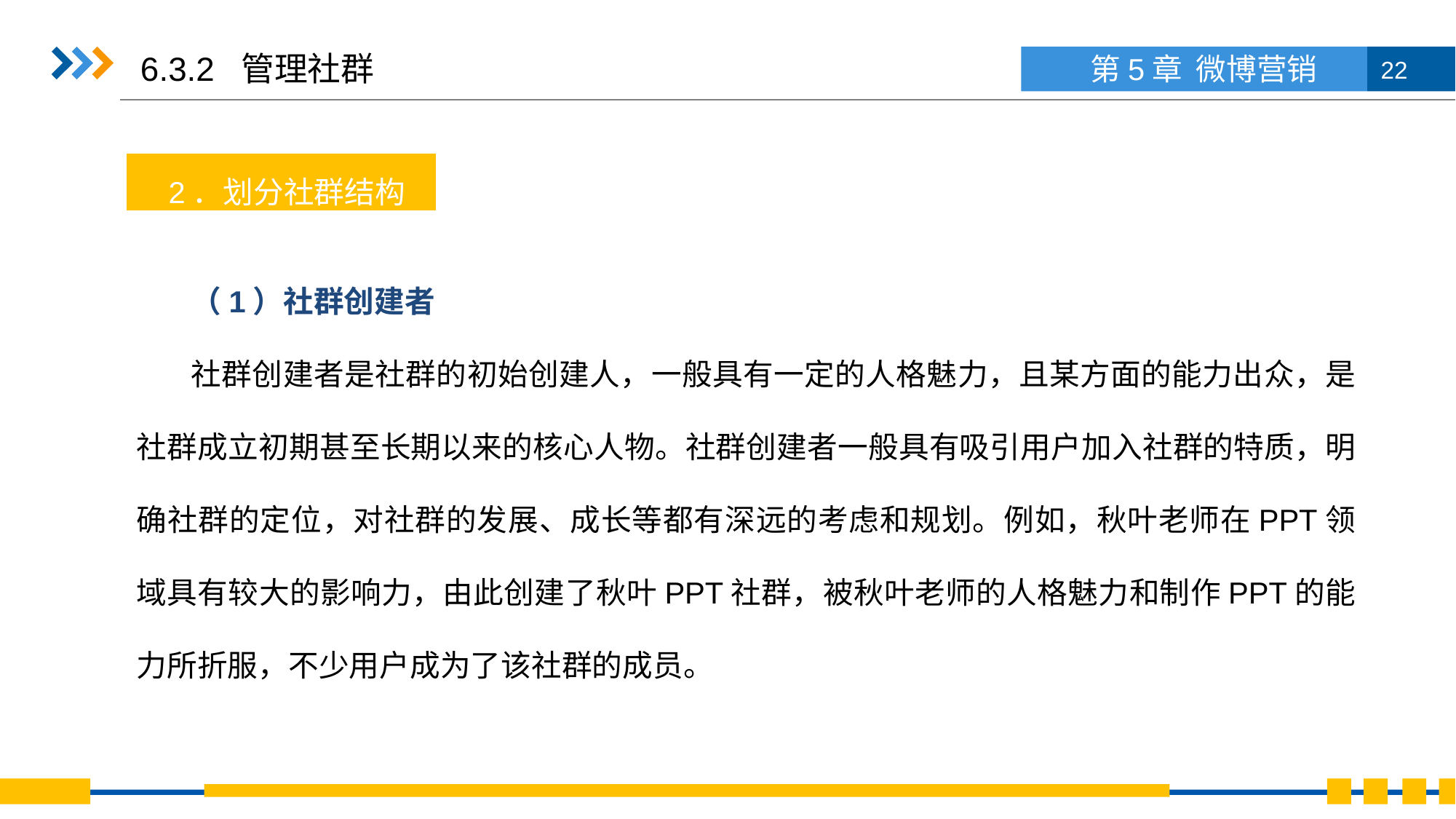

6.3.2  管理社群
2．划分社群结构
（1）社群创建者
社群创建者是社群的初始创建人，一般具有一定的人格魅力，且某方面的能力出众，是社群成立初期甚至长期以来的核心人物。社群创建者一般具有吸引用户加入社群的特质，明确社群的定位，对社群的发展、成长等都有深远的考虑和规划。例如，秋叶老师在PPT领域具有较大的影响力，由此创建了秋叶PPT社群，被秋叶老师的人格魅力和制作PPT的能力所折服，不少用户成为了该社群的成员。